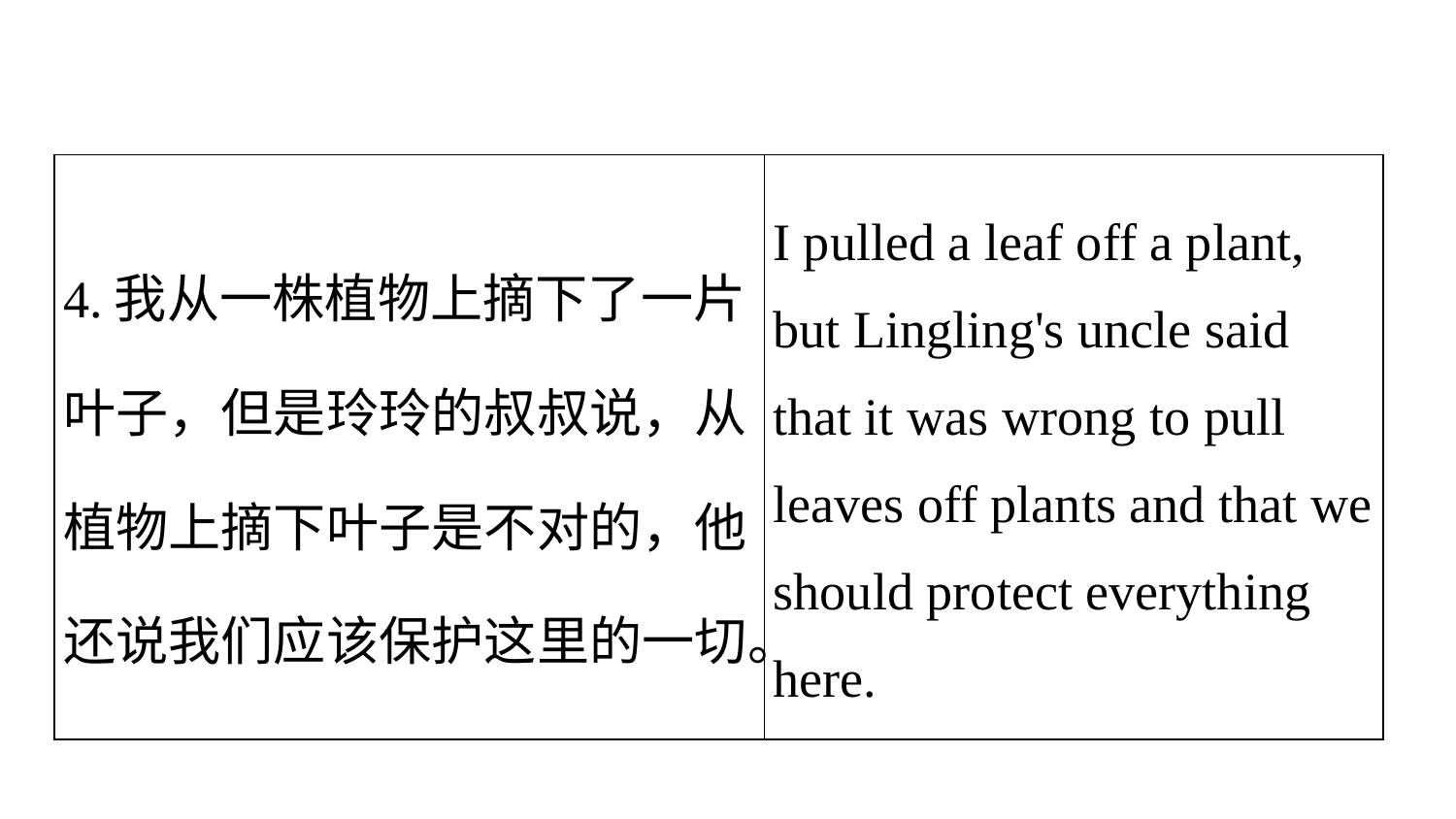

| 4.我从一株植物上摘下了一片叶子，但是玲玲的叔叔说，从植物上摘下叶子是不对的，他还说我们应该保护这里的一切。 | I pulled a leaf off a plant, but Lingling's uncle said that it was wrong to pull leaves off plants and that we should protect everything here. |
| --- | --- |